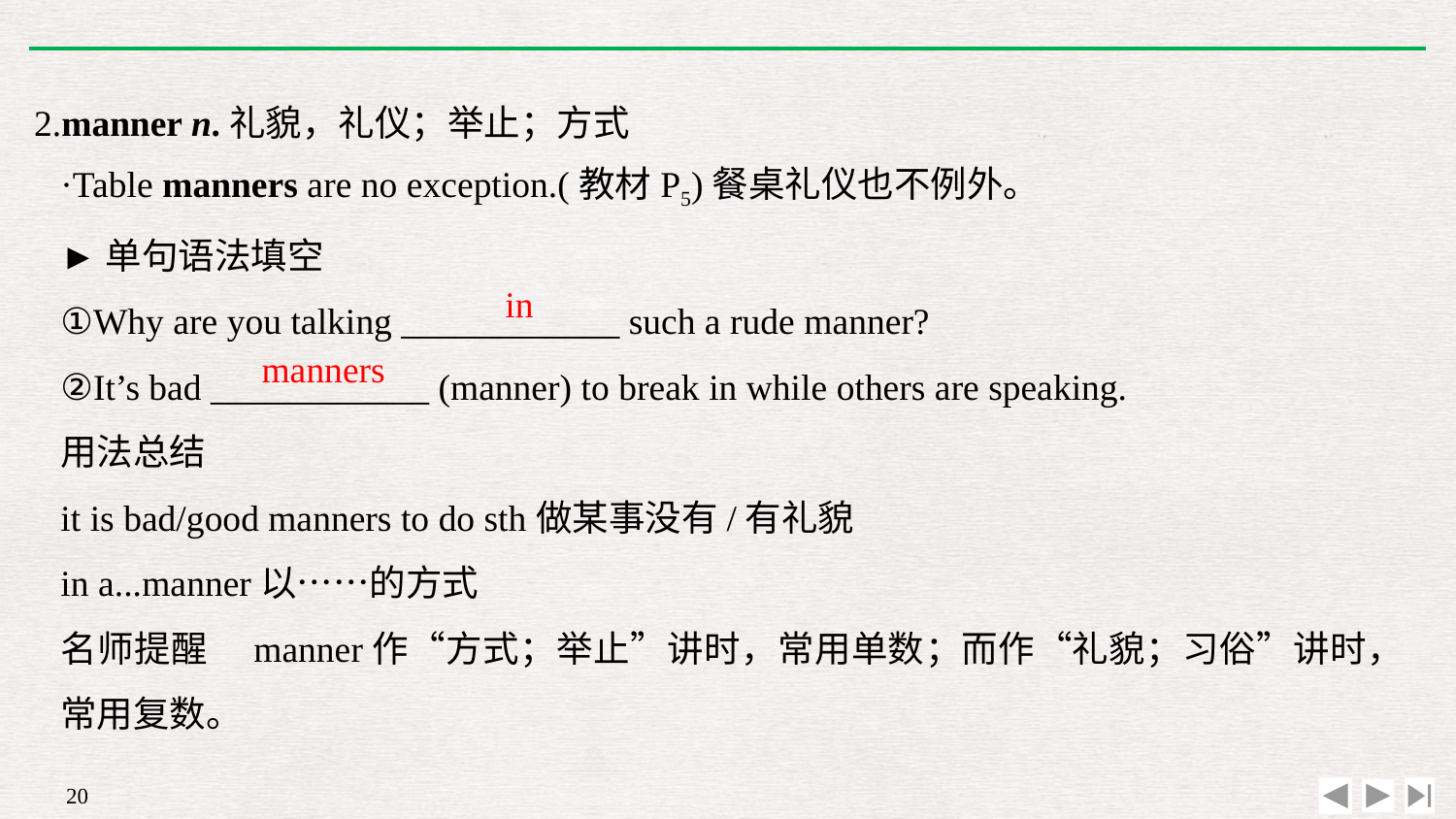

2.manner n.礼貌，礼仪；举止；方式
·Table manners are no exception.(教材P5)餐桌礼仪也不例外。
►单句语法填空
①Why are you talking ____________ such a rude manner?
②It’s bad ____________ (manner) to break in while others are speaking.
用法总结
it is bad/good manners to do sth做某事没有/有礼貌
in a...manner以……的方式
名师提醒　manner作“方式；举止”讲时，常用单数；而作“礼貌；习俗”讲时，常用复数。
in
manners